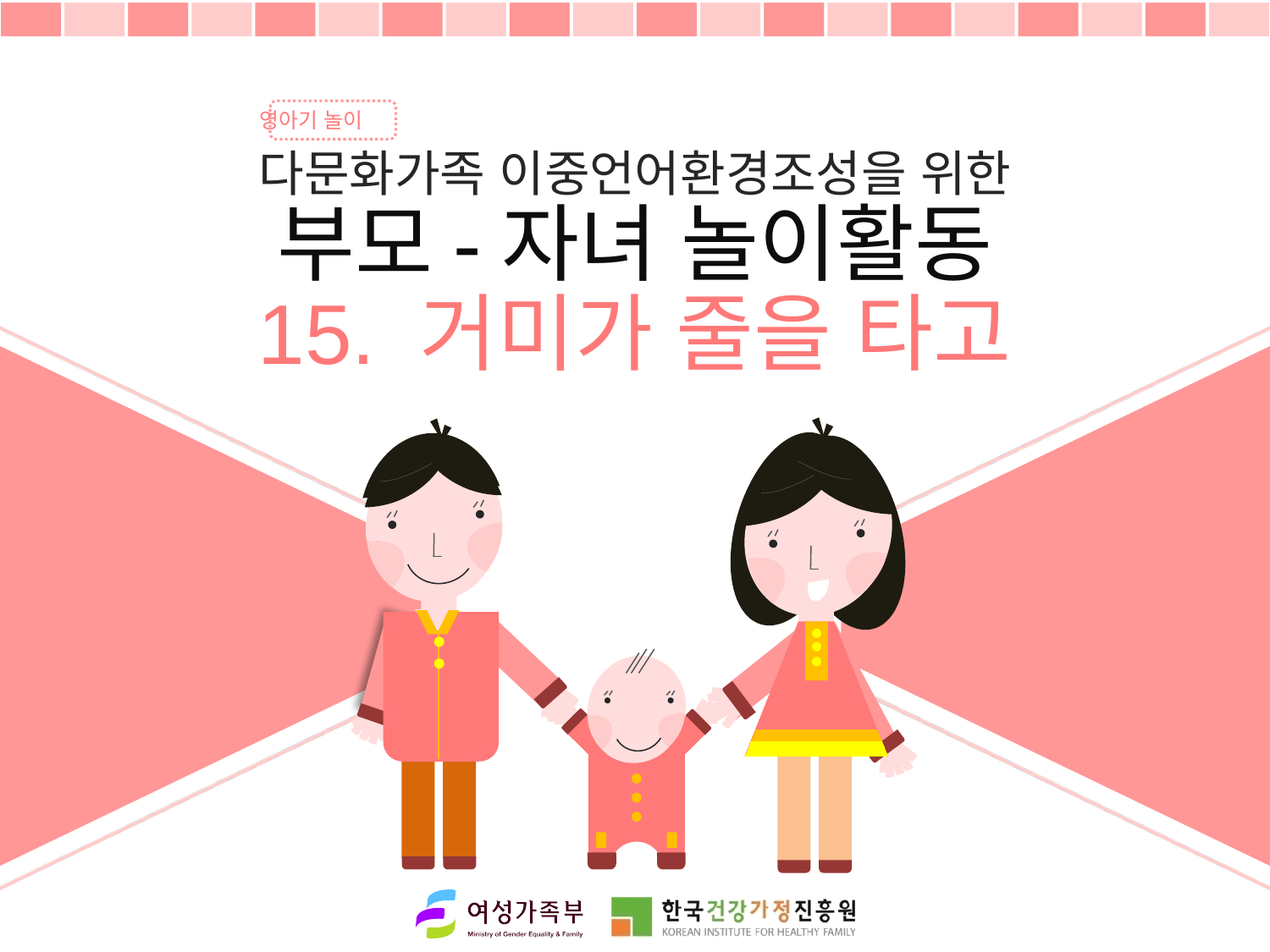

영아기 놀이

다문화가족 이중언어환경조성을 위한
부모-자녀 놀이활동
15. 거미가 줄을 타고